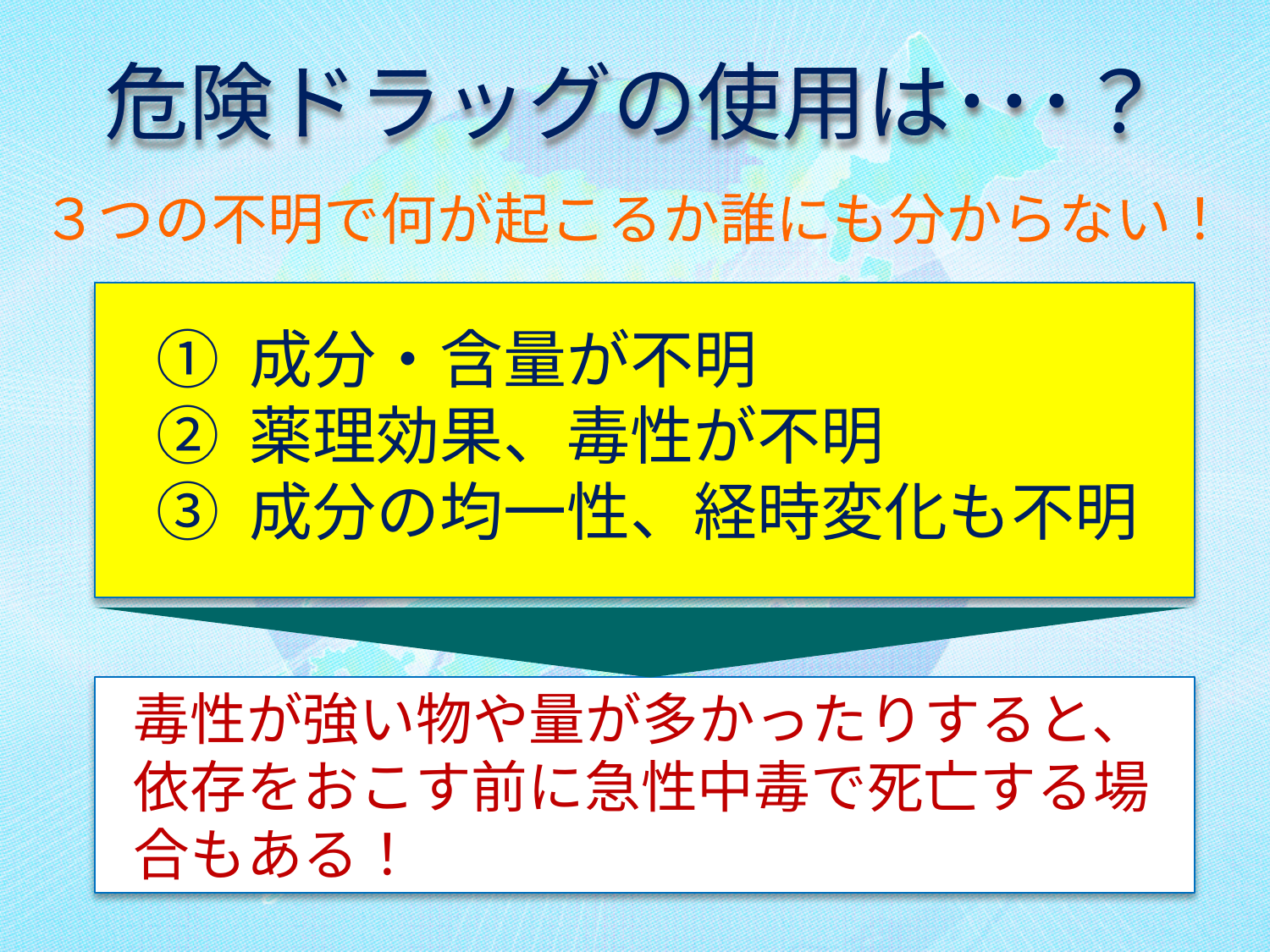

危険ドラッグの使用は･･･？
３つの不明で何が起こるか誰にも分からない！

① 成分・含量が不明
② 薬理効果、毒性が不明
③ 成分の均一性、経時変化も不明

 毒性が強い物や量が多かったりすると、
 依存をおこす前に急性中毒で死亡する場
 合もある！